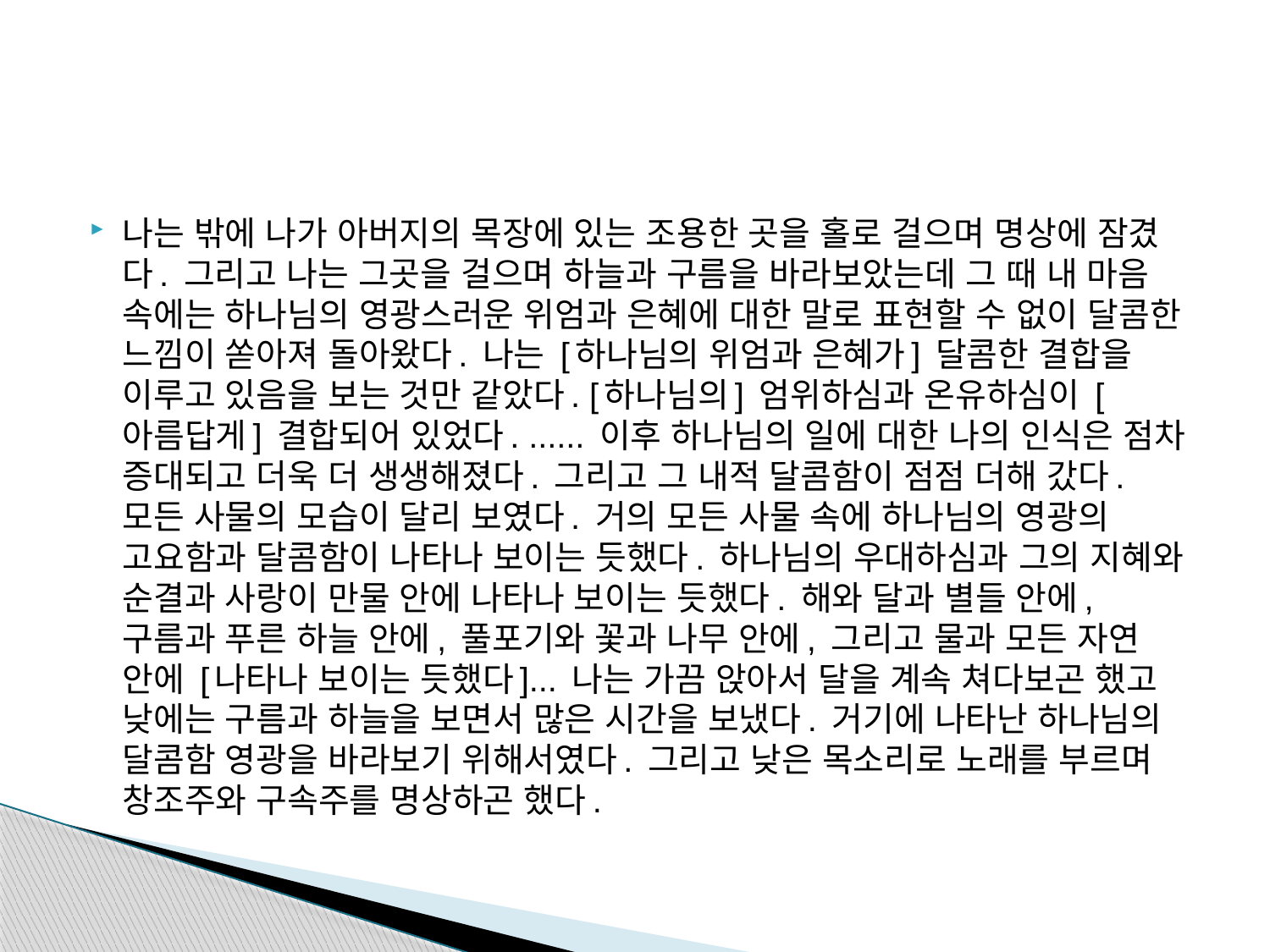

#
나는 밖에 나가 아버지의 목장에 있는 조용한 곳을 홀로 걸으며 명상에 잠겼다. 그리고 나는 그곳을 걸으며 하늘과 구름을 바라보았는데 그 때 내 마음 속에는 하나님의 영광스러운 위엄과 은혜에 대한 말로 표현할 수 없이 달콤한 느낌이 쏟아져 돌아왔다. 나는 [하나님의 위엄과 은혜가] 달콤한 결합을 이루고 있음을 보는 것만 같았다. [하나님의] 엄위하심과 온유하심이 [아름답게] 결합되어 있었다. ...... 이후 하나님의 일에 대한 나의 인식은 점차 증대되고 더욱 더 생생해졌다. 그리고 그 내적 달콤함이 점점 더해 갔다. 모든 사물의 모습이 달리 보였다. 거의 모든 사물 속에 하나님의 영광의 고요함과 달콤함이 나타나 보이는 듯했다. 하나님의 우대하심과 그의 지혜와 순결과 사랑이 만물 안에 나타나 보이는 듯했다. 해와 달과 별들 안에, 구름과 푸른 하늘 안에, 풀포기와 꽃과 나무 안에, 그리고 물과 모든 자연 안에 [나타나 보이는 듯했다]... 나는 가끔 앉아서 달을 계속 쳐다보곤 했고 낮에는 구름과 하늘을 보면서 많은 시간을 보냈다. 거기에 나타난 하나님의 달콤함 영광을 바라보기 위해서였다. 그리고 낮은 목소리로 노래를 부르며 창조주와 구속주를 명상하곤 했다.